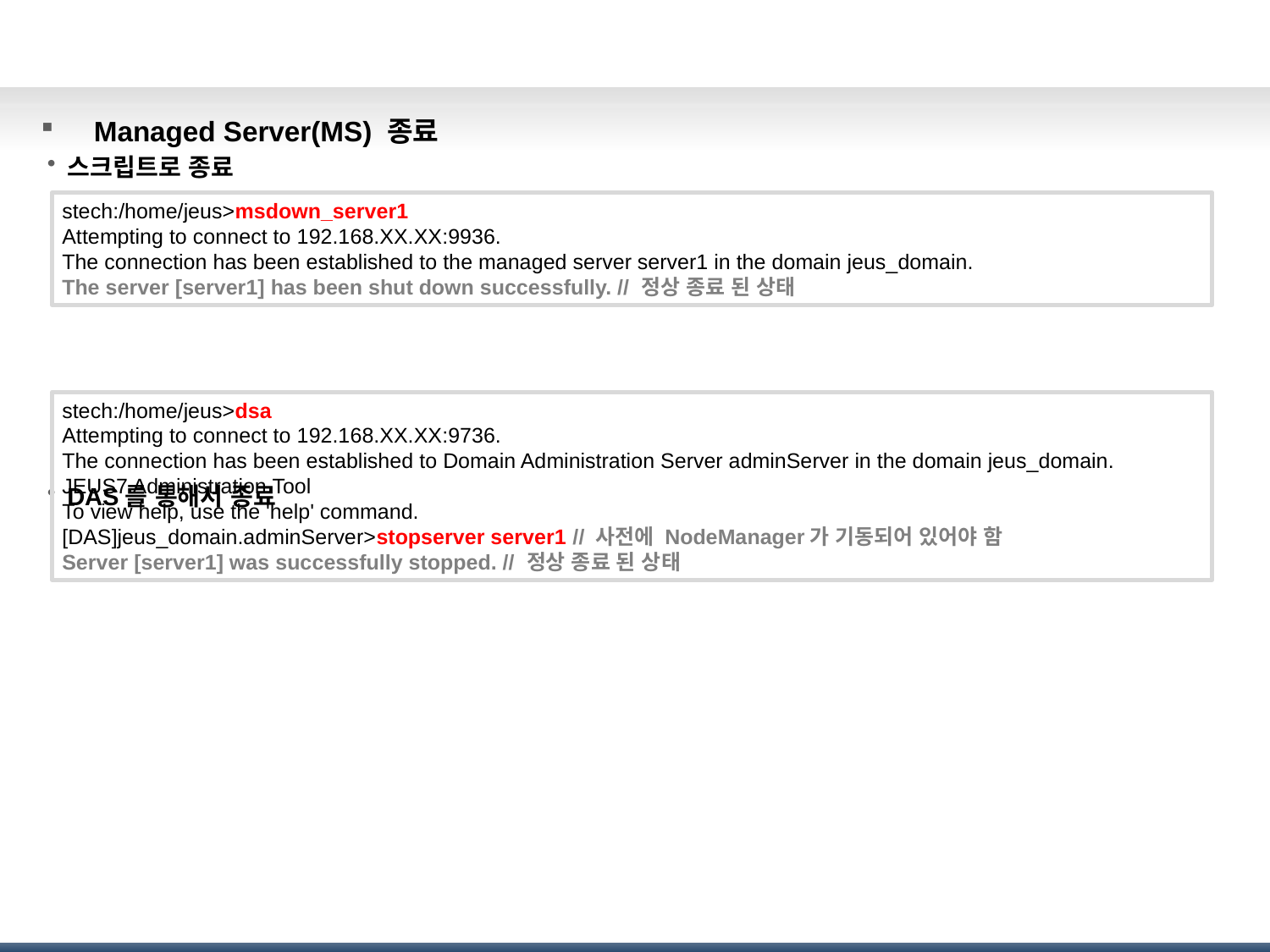

# Managed Server 기동/종료(2/3)
 Managed Server(MS) 종료
스크립트로 종료

DAS를 통해서 종료

stech:/home/jeus>msdown_server1
Attempting to connect to 192.168.XX.XX:9936.
The connection has been established to the managed server server1 in the domain jeus_domain.
The server [server1] has been shut down successfully. // 정상 종료 된 상태
stech:/home/jeus>dsa
Attempting to connect to 192.168.XX.XX:9736.
The connection has been established to Domain Administration Server adminServer in the domain jeus_domain.
JEUS7 Administration Tool
To view help, use the 'help' command.
[DAS]jeus_domain.adminServer>stopserver server1 // 사전에 NodeManager가 기동되어 있어야 함
Server [server1] was successfully stopped. // 정상 종료 된 상태